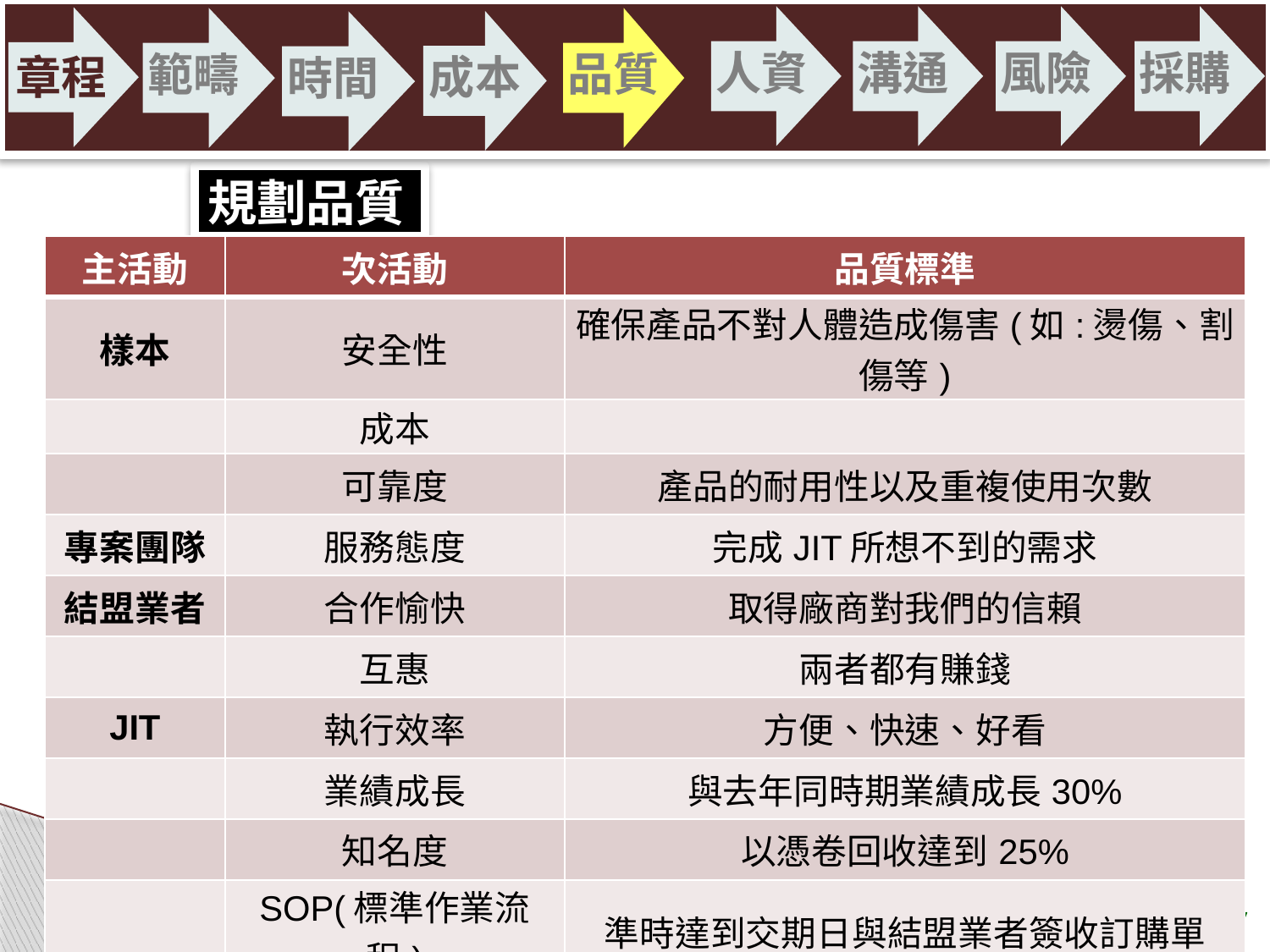

人資
溝通
風險
採購
品質
範疇
成本
章程
時間
規劃品質
| 主活動 | 次活動 | 品質標準 |
| --- | --- | --- |
| 樣本 | 安全性 | 確保產品不對人體造成傷害(如:燙傷、割傷等) |
|  | 成本 |  |
|  | 可靠度 | 產品的耐用性以及重複使用次數 |
| 專案團隊 | 服務態度 | 完成JIT所想不到的需求 |
| 結盟業者 | 合作愉快 | 取得廠商對我們的信賴 |
|  | 互惠 | 兩者都有賺錢 |
| JIT | 執行效率 | 方便、快速、好看 |
|  | 業績成長 | 與去年同時期業績成長30% |
|  | 知名度 | 以憑卷回收達到25% |
|  | SOP(標準作業流程) | 準時達到交期日與結盟業者簽收訂購單 |
專案管理
2015/09/29
17